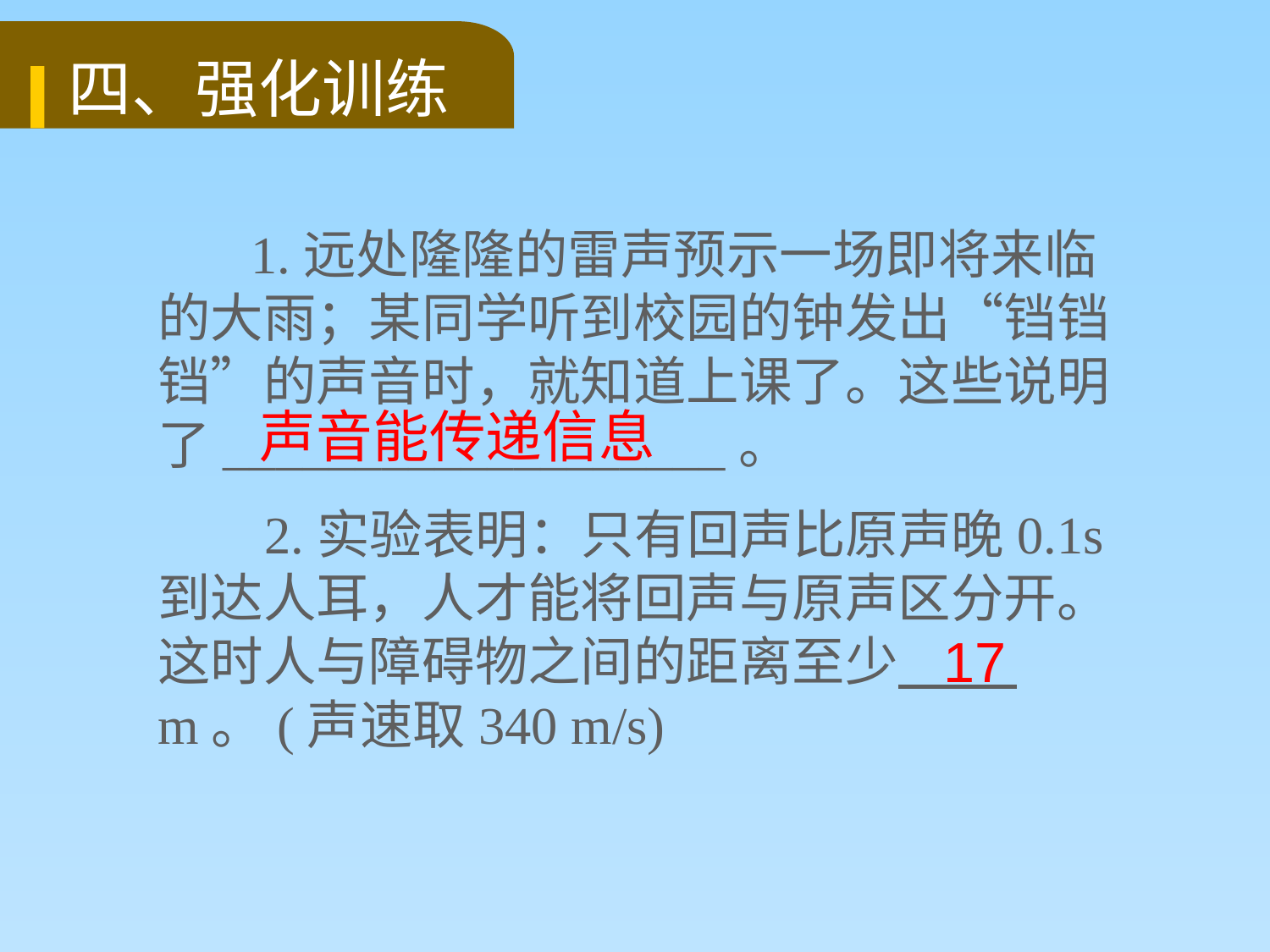

四、强化训练

       1.远处隆隆的雷声预示一场即将来临的大雨；某同学听到校园的钟发出“铛铛铛”的声音时，就知道上课了。这些说明了___________________。
        2.实验表明：只有回声比原声晚0.1s到达人耳，人才能将回声与原声区分开。这时人与障碍物之间的距离至少           m。(声速取340 m/s)
声音能传递信息
17